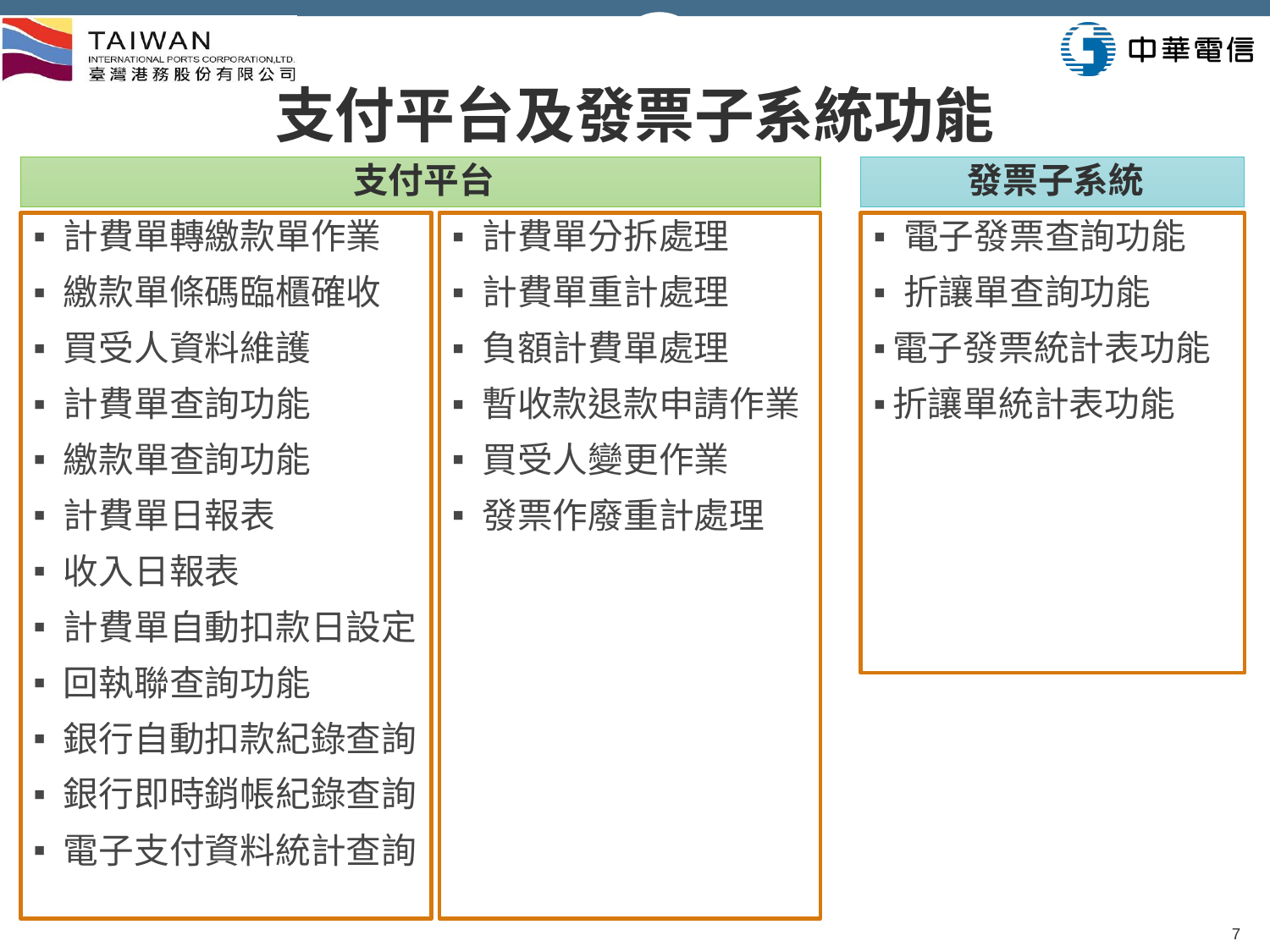

# 支付平台及發票子系統功能
支付平台
發票子系統
計費單轉繳款單作業
繳款單條碼臨櫃確收
買受人資料維護
計費單查詢功能
繳款單查詢功能
計費單日報表
收入日報表
計費單自動扣款日設定
回執聯查詢功能
銀行自動扣款紀錄查詢
銀行即時銷帳紀錄查詢
電子支付資料統計查詢
計費單分拆處理
計費單重計處理
負額計費單處理
暫收款退款申請作業
買受人變更作業
發票作廢重計處理

電子發票查詢功能
折讓單查詢功能
電子發票統計表功能
折讓單統計表功能
7